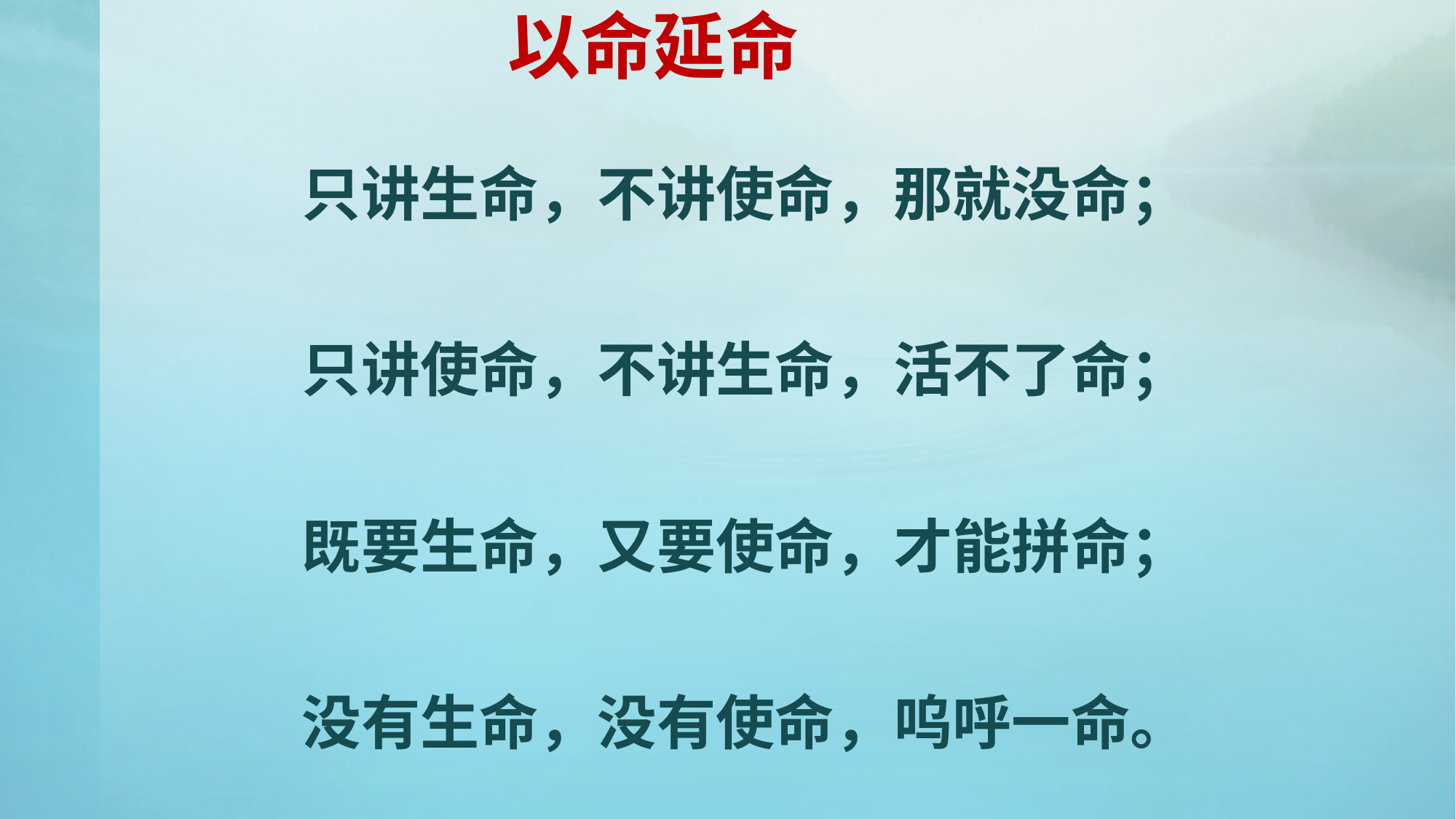

# 以命延命

只讲生命，不讲使命，那就没命；

只讲使命，不讲生命，活不了命；

既要生命，又要使命，才能拼命；

没有生命，没有使命，呜呼一命。